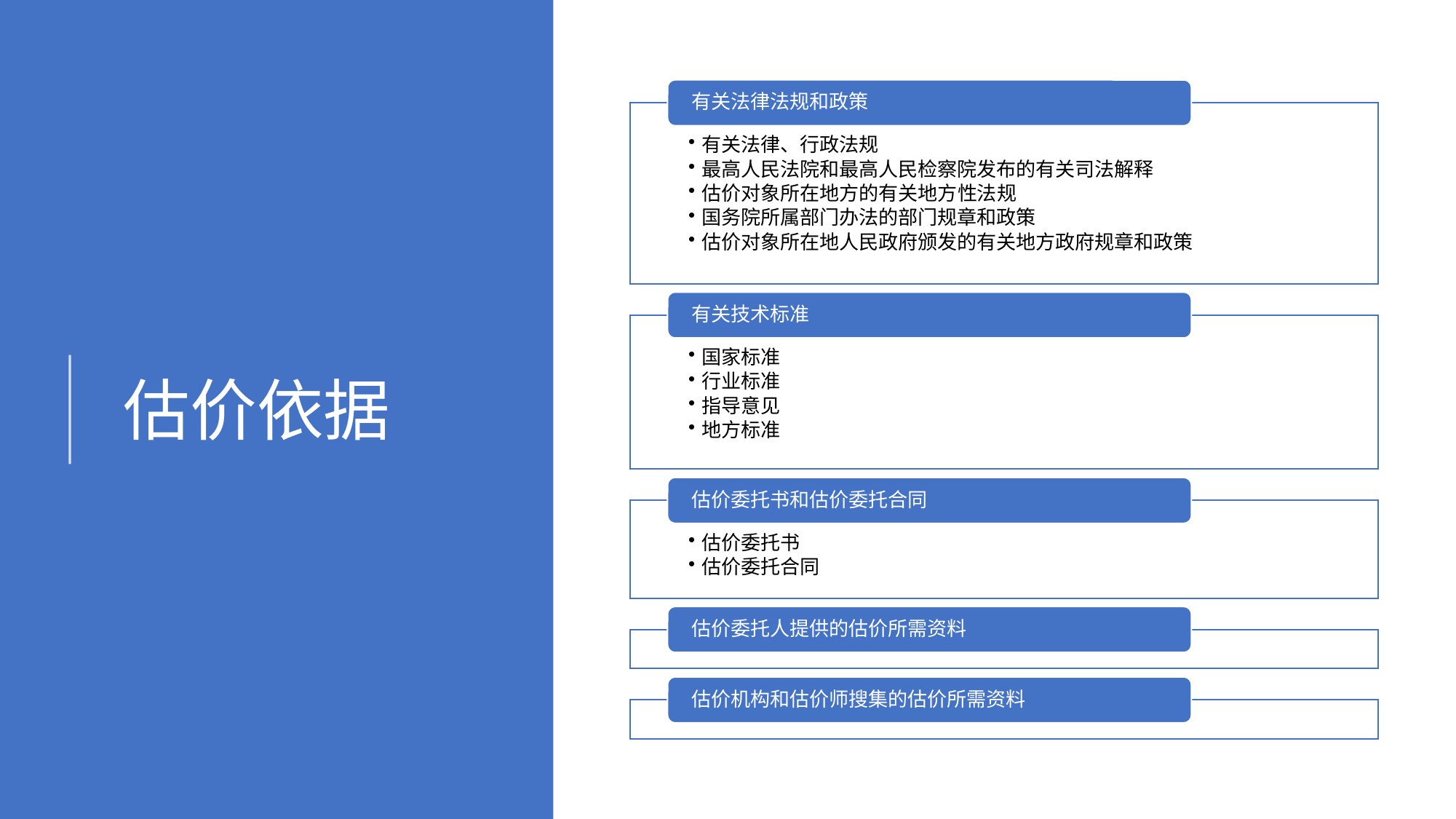

有关法律、行政法规
最高人民法院和最高人民检察院发布的有关司法解释
估价对象所在地方的有关地方性法规
国务院所属部门办法的部门规章和政策
估价对象所在地人民政府颁发的有关地方政府规章和政策
有关法律法规和政策
国家标准
行业标准
指导意见
地方标准
有关技术标准
估价委托书
估价委托合同
估价委托书和估价委托合同

估价委托人提供的估价所需资料
估价机构和估价师搜集的估价所需资料
# 估价依据